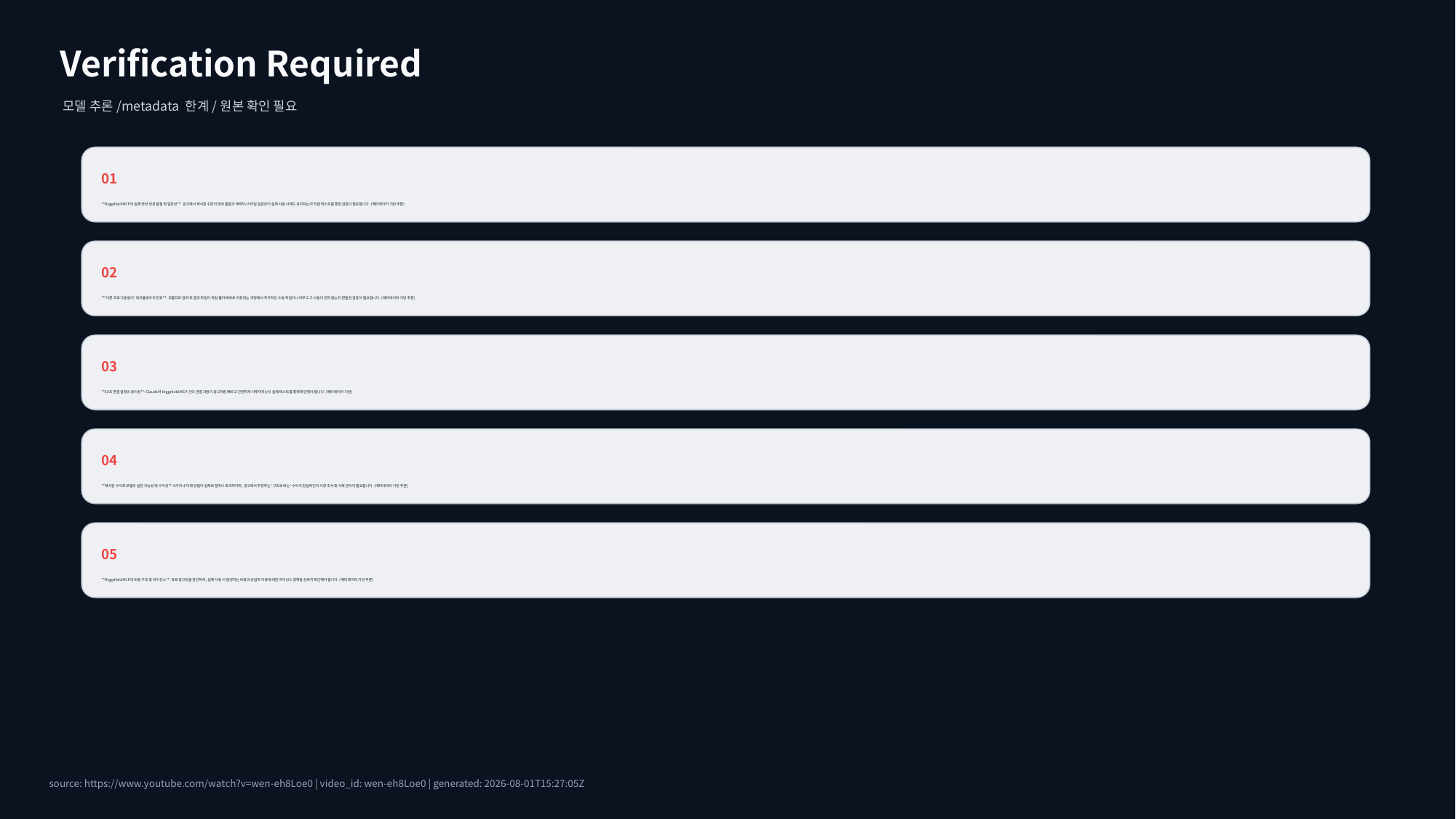

Verification Required
모델 추론/metadata 한계/원본 확인 필요

01
**Higgsfield MCP의 실제 영상 생성 품질 및 일관성**: 광고에서 제시된 수준의 영상 품질과 캐릭터/스타일 일관성이 실제 사용 시에도 유지되는지 직접 테스트를 통한 검증이 필요합니다. (메타데이터 기반 추론)

02
**'다른 프로그램 없이' 워크플로우의 진위**: 프롬프트 입력 후 결과 파일이 작업 폴더에 바로 저장되는 과정에서 추가적인 수동 작업이나 외부 도구 사용이 전혀 없는지 면밀한 검증이 필요합니다. (메타데이터 기반 추론)

03
**30초 연결 설정의 용이성**: Claude와 Higgsfield MCP 간의 연결 과정이 광고처럼 빠르고 간편하게 이루어지는지 실제 테스트를 통해 확인해야 합니다. (메타데이터 기반)

04
**제시된 수익화 모델의 실현 가능성 및 수익성**: 8가지 수익화 방법이 실제로 얼마나 효과적이며, 광고에서 주장하는 '구조로 버는' 수익이 현실적인지 시장 조사 및 사례 분석이 필요합니다. (메타데이터 기반 추론)

05
**Higgsfield MCP의 비용 구조 및 라이선스**: 유료 광고임을 감안하여, 실제 사용 시 발생하는 비용과 상업적 이용에 대한 라이선스 정책을 상세히 확인해야 합니다. (메타데이터 기반 추론)
source: https://www.youtube.com/watch?v=wen-eh8Loe0 | video_id: wen-eh8Loe0 | generated: 2026-08-01T15:27:05Z